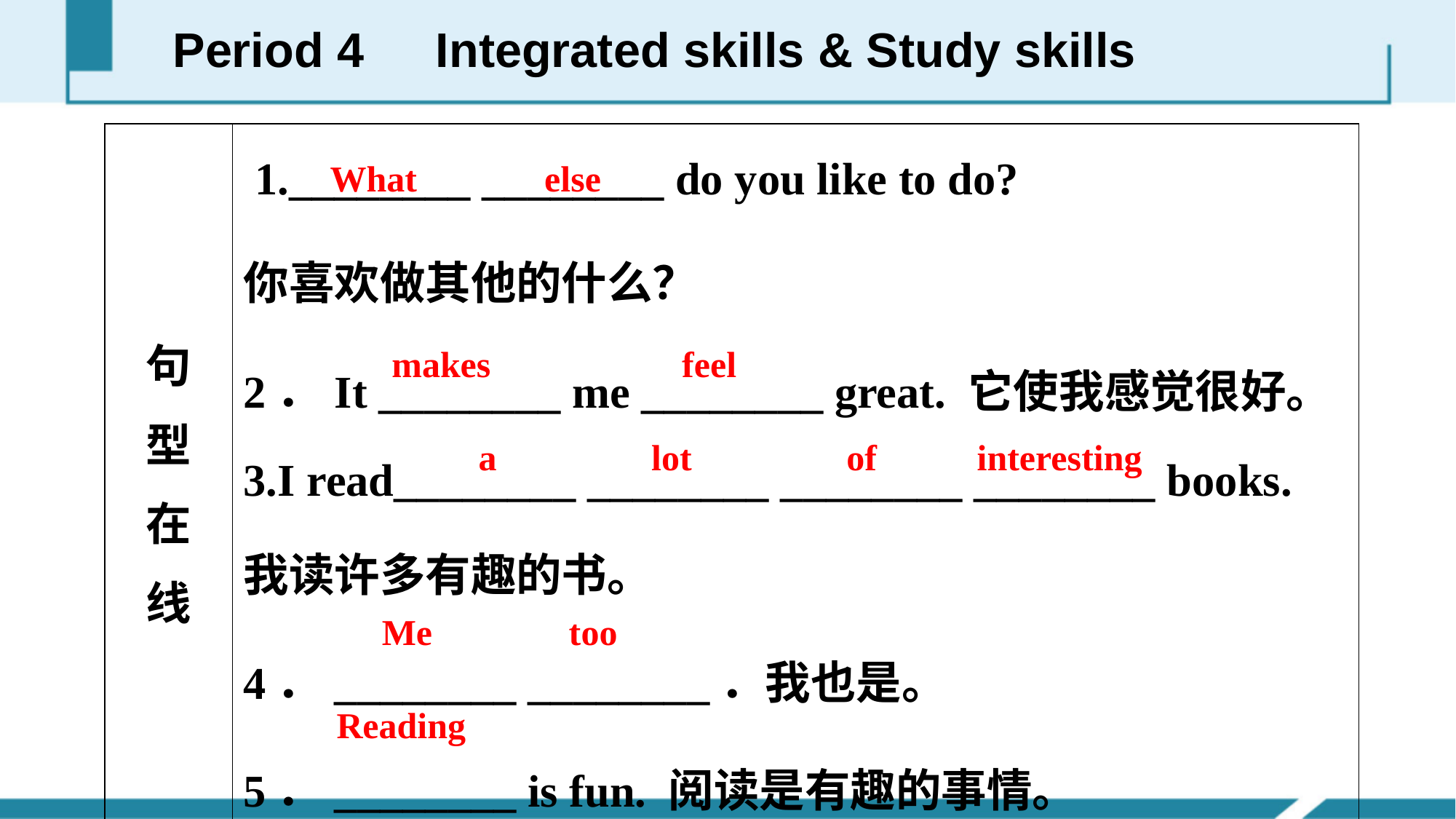

Period 4　Integrated skills & Study skills
| 句 型 在 线 | 1.\_\_\_\_\_\_\_\_ \_\_\_\_\_\_\_\_ do you like to do? 你喜欢做其他的什么？ 2．It \_\_\_\_\_\_\_\_ me \_\_\_\_\_\_\_\_ great. 它使我感觉很好。 3.I read\_\_\_\_\_\_\_\_ \_\_\_\_\_\_\_\_ \_\_\_\_\_\_\_\_ \_\_\_\_\_\_\_\_ books.我读许多有趣的书。 4．\_\_\_\_\_\_\_\_ \_\_\_\_\_\_\_\_．我也是。 5．\_\_\_\_\_\_\_\_ is fun. 阅读是有趣的事情。 |
| --- | --- |
What              else
makes                     feel

a                 lot                 of           interesting
Me               too
Reading